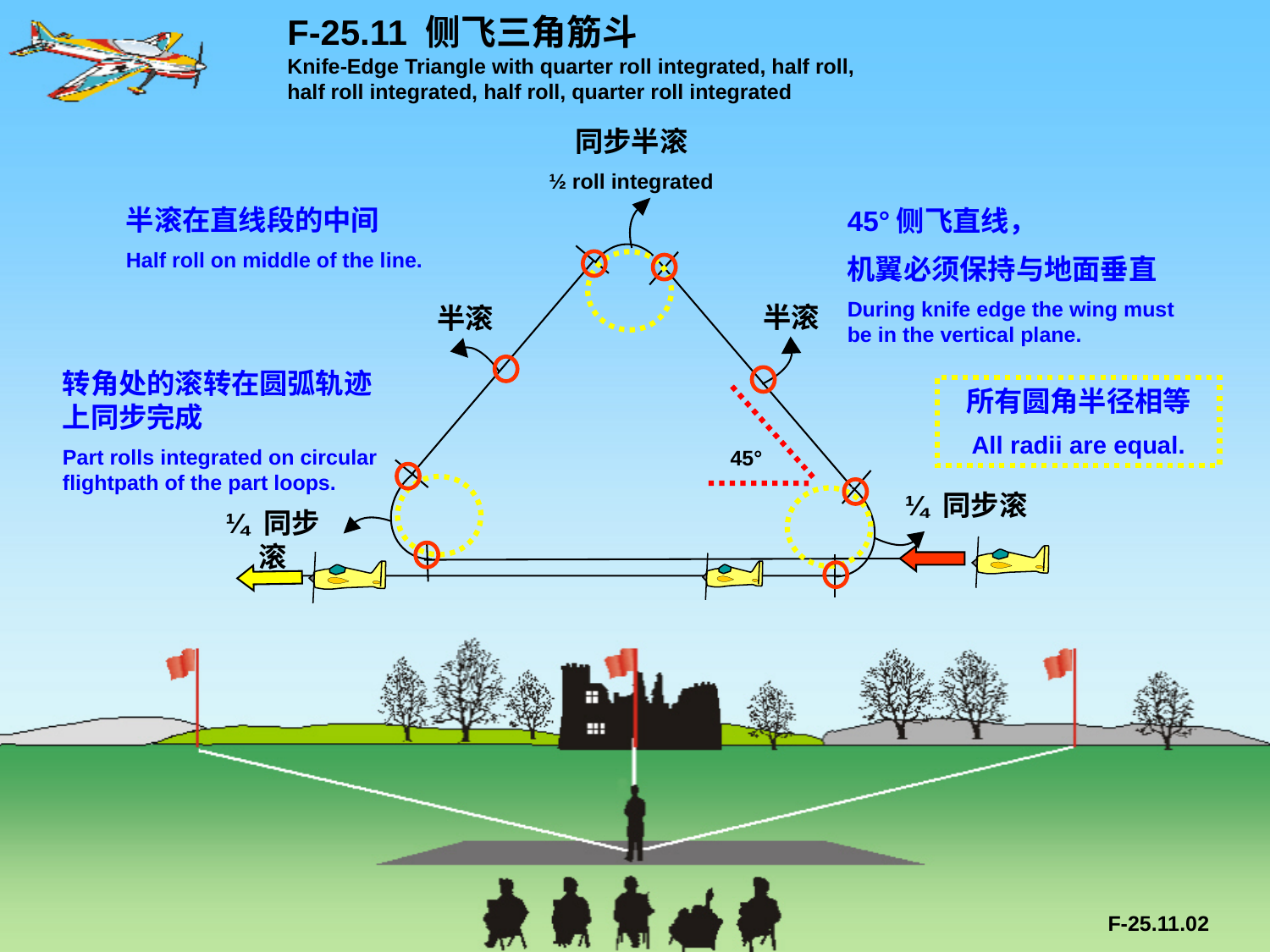

F-25.11 侧飞三角筋斗
Knife-Edge Triangle with quarter roll integrated, half roll, half roll integrated, half roll, quarter roll integrated
同步半滚
½ roll integrated

半滚在直线段的中间
Half roll on middle of the line.
45°侧飞直线，
机翼必须保持与地面垂直
During knife edge the wing must be in the vertical plane.

半滚
半滚

转角处的滚转在圆弧轨迹上同步完成
Part rolls integrated on circular flightpath of the part loops.

所有圆角半径相等
All radii are equal.

45°

¼ 同步滚

¼ 同步滚

F-25.11.02